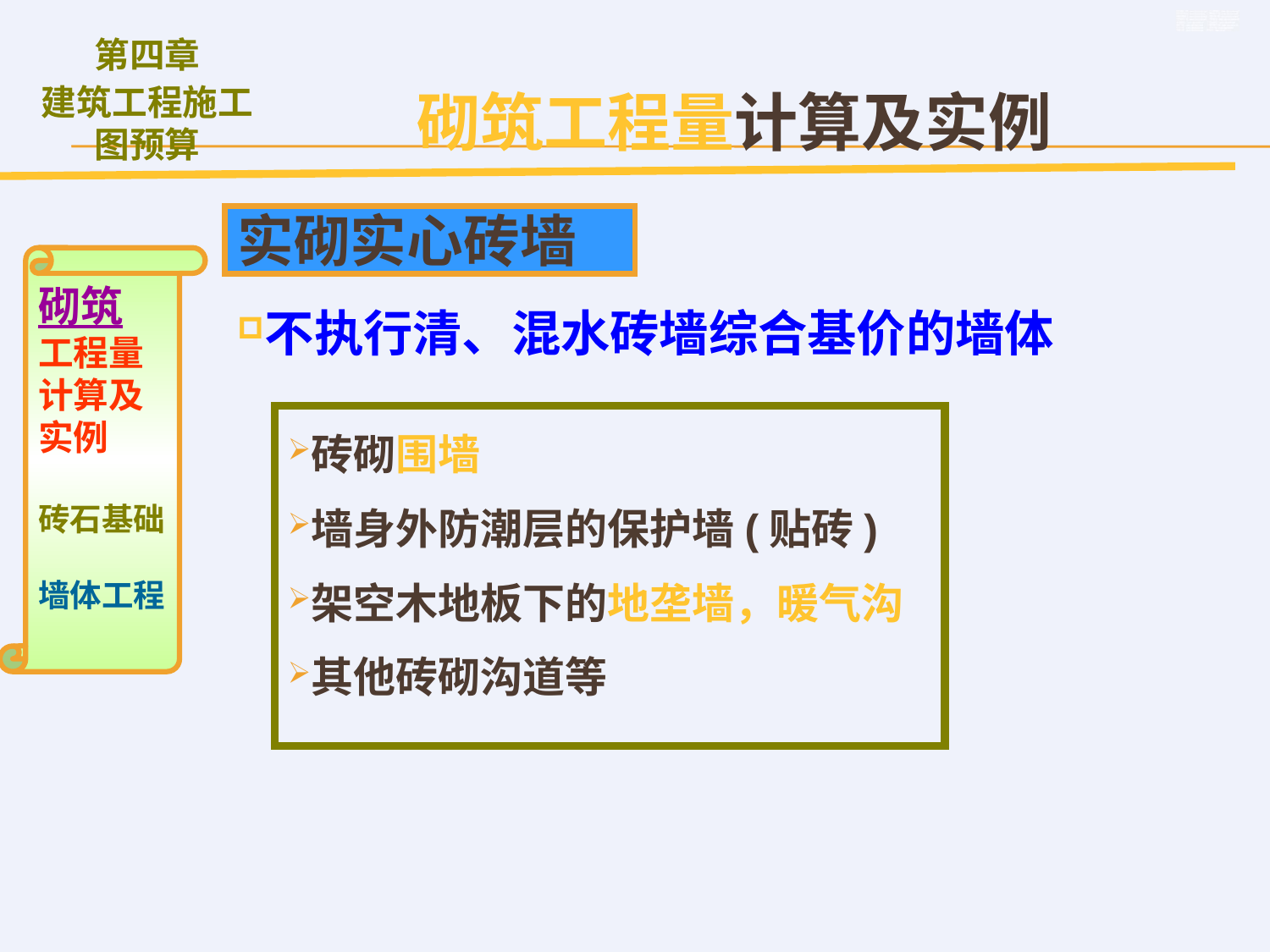

砌筑工程量计算及实例
实砌实心砖墙
砌筑
工程量计算及实例

砖石基础

墙体工程

不执行清、混水砖墙综合基价的墙体
砖砌围墙
墙身外防潮层的保护墙(贴砖)
架空木地板下的地垄墙，暖气沟
其他砖砌沟道等
53